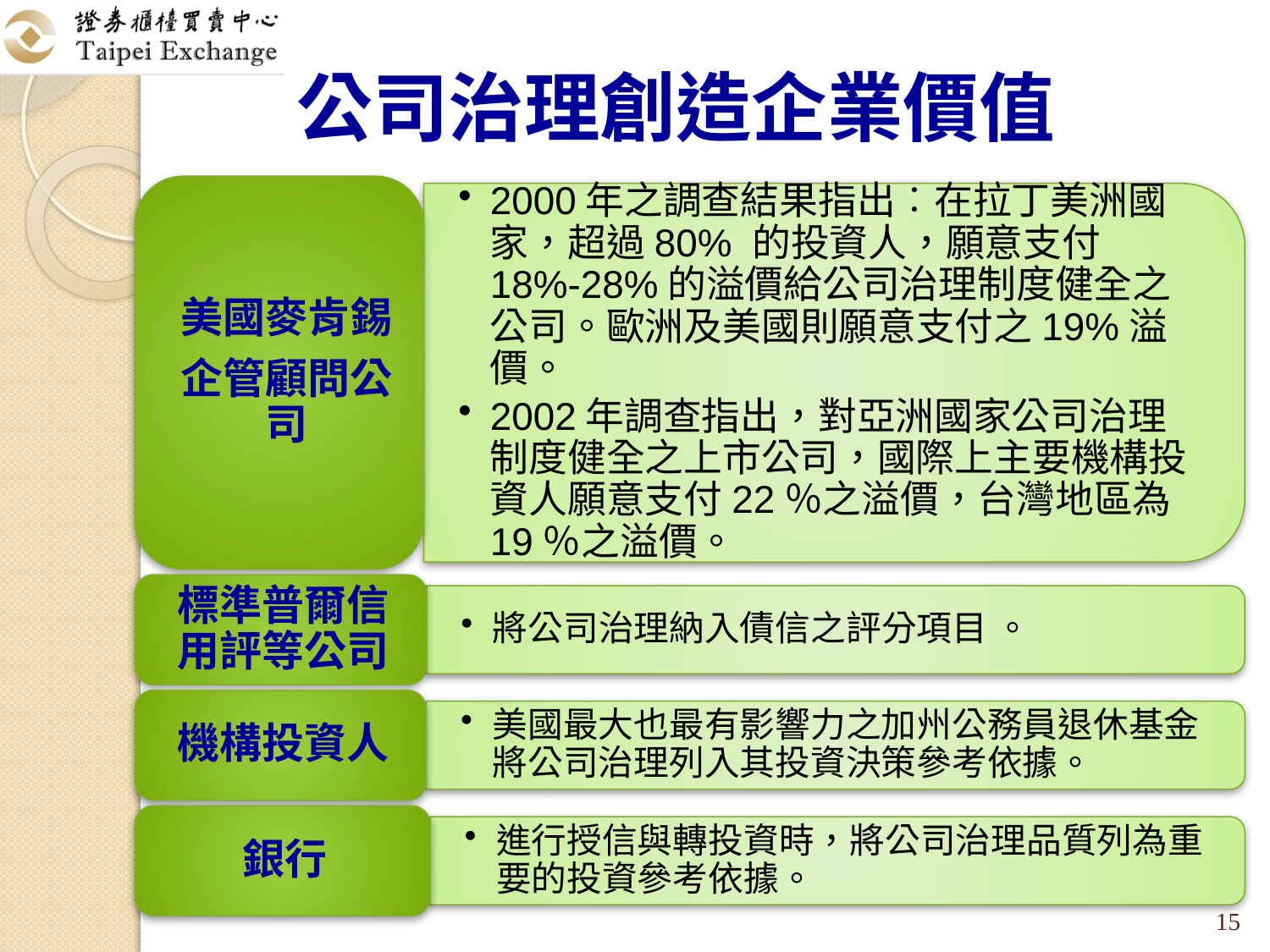

# 公司治理創造企業價值
2000年之調查結果指出︰在拉丁美洲國家，超過80% 的投資人，願意支付18%-28%的溢價給公司治理制度健全之公司。歐洲及美國則願意支付之19%溢價。
2002年調查指出，對亞洲國家公司治理制度健全之上市公司，國際上主要機構投資人願意支付22％之溢價，台灣地區為19％之溢價。
美國麥肯錫
企管顧問公司
將公司治理納入債信之評分項目 。
標準普爾信用評等公司
美國最大也最有影響力之加州公務員退休基金將公司治理列入其投資決策參考依據。
機構投資人
進行授信與轉投資時，將公司治理品質列為重要的投資參考依據。
銀行
15